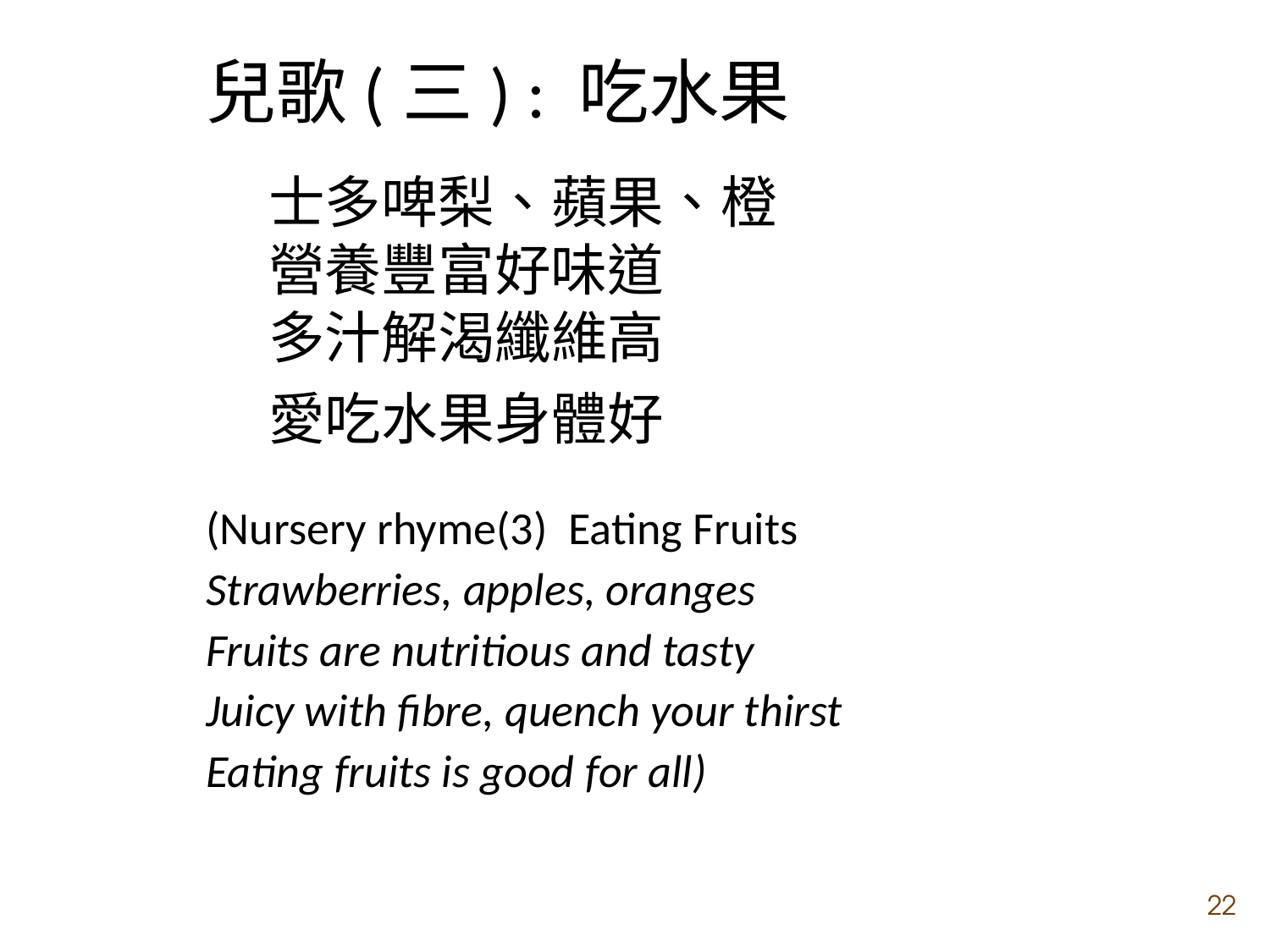

兒歌(三) : 吃水果

士多啤梨、蘋果、橙
營養豐富好味道
多汁解渴纖維高
愛吃水果身體好

(Nursery rhyme(3)  Eating Fruits
Strawberries, apples, oranges
Fruits are nutritious and tasty
Juicy with fibre, quench your thirst
Eating fruits is good for all)

22